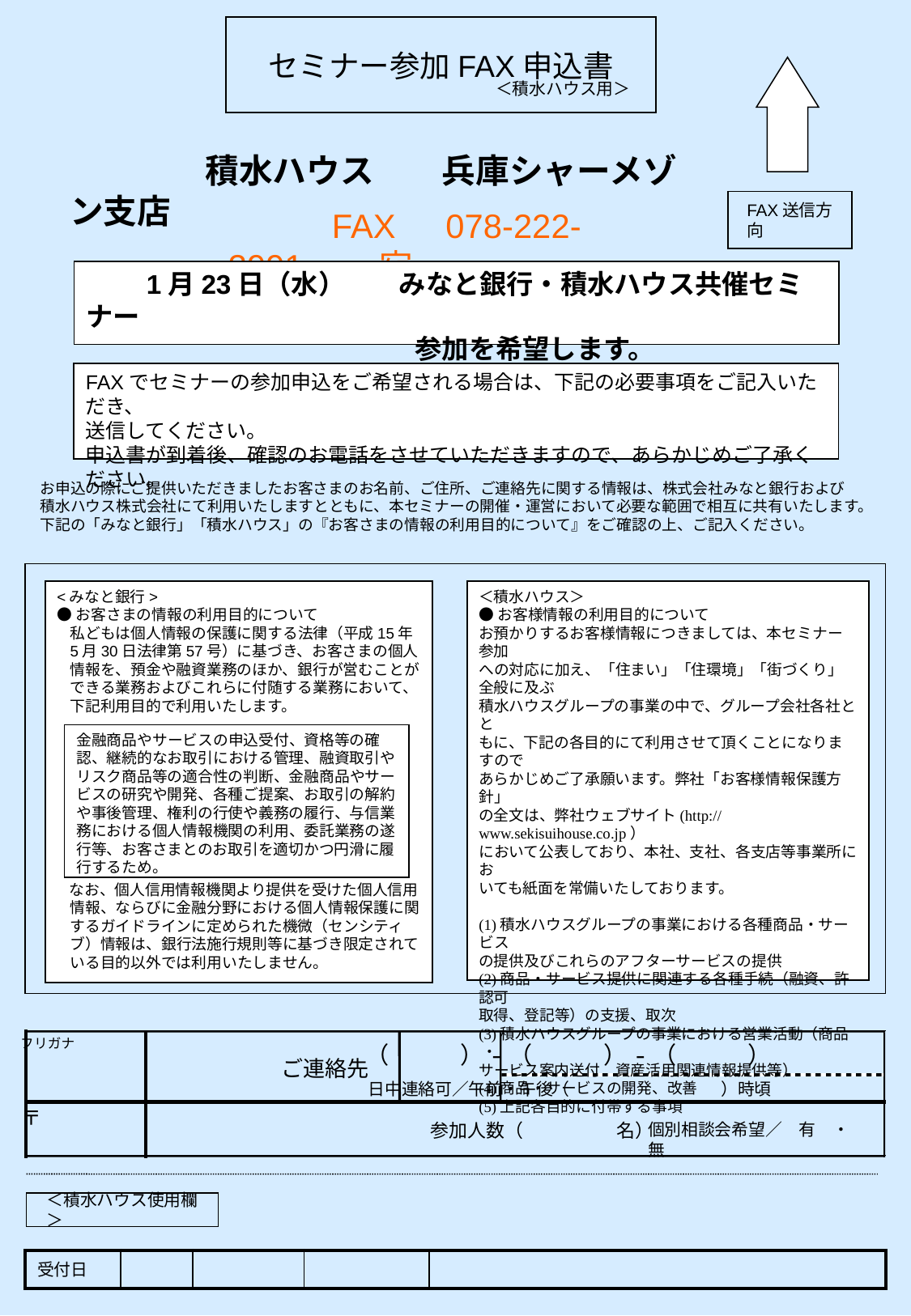

セミナー参加FAX申込書

＜積水ハウス用＞
FAX送信方向
　　1月23日（水）　　みなと銀行・積水ハウス共催セミナー
　　　　　　　　　　　　 参加を希望します。

FAXでセミナーの参加申込をご希望される場合は、下記の必要事項をご記入いただき、
送信してください。
申込書が到着後、確認のお電話をさせていただきますので、あらかじめご了承ください。
お申込の際にご提供いただきましたお客さまのお名前、ご住所、ご連絡先に関する情報は、株式会社みなと銀行および
積水ハウス株式会社にて利用いたしますとともに、本セミナーの開催・運営において必要な範囲で相互に共有いたします。
下記の「みなと銀行」「積水ハウス」の『お客さまの情報の利用目的について』をご確認の上、ご記入ください。

<みなと銀行>
●お客さまの情報の利用目的について
	私どもは個人情報の保護に関する法律（平成15年5月30日法律第57号）に基づき、お客さまの個人情報を、預金や融資業務のほか、銀行が営むことができる業務およびこれらに付随する業務において、下記利用目的で利用いたします。

   なお、個人信用情報機関より提供を受けた個人信用情報、ならびに金融分野における個人情報保護に関するガイドラインに定められた機微（センシティブ）情報は、銀行法施行規則等に基づき限定されている目的以外では利用いたしません。
＜積水ハウス＞
●お客様情報の利用目的について
お預かりするお客様情報につきましては、本セミナー参加
への対応に加え、「住まい」「住環境」「街づくり」全般に及ぶ
積水ハウスグループの事業の中で、グループ会社各社とと
もに、下記の各目的にて利用させて頂くことになりますので
あらかじめご了承願います。弊社「お客様情報保護方針」
の全文は、弊社ウェブサイト(http://www.sekisuihouse.co.jp）
において公表しており、本社、支社、各支店等事業所にお
いても紙面を常備いたしております。

(1)積水ハウスグループの事業における各種商品・サービス
の提供及びこれらのアフターサービスの提供
(2)商品・サービス提供に関連する各種手続（融資、許認可
取得、登記等）の支援、取次
(3)積水ハウスグループの事業における営業活動（商品 ・
サービス案内送付．資産活用関連情報提供等）
(4)商品・サービスの開発、改善
(5)上記各目的に付帯する事項
金融商品やサービスの申込受付、資格等の確認、継続的なお取引における管理、融資取引やリスク商品等の適合性の判断、金融商品やサービスの研究や開発、各種ご提案、お取引の解約や事後管理、権利の行使や義務の履行、与信業務における個人情報機関の利用、委託業務の遂行等、お客さまとのお取引を適切かつ円滑に履行するため。
　フリガナ

（　　　）-（　　　）-（　　　）
お名前

ご連絡先

日中連絡可／午前・午後（　　　　　　　　　）時頃

〒
ご住所

＜積水ハウス使用欄＞
　　　　積水ハウス　　兵庫シャーメゾン支店
　　　FAX　078-222-3991　　宛

参加人数（　　　　　名）
個別相談会希望／　有　・　無
| 受付日 |  |  |  |  |
| --- | --- | --- | --- | --- |